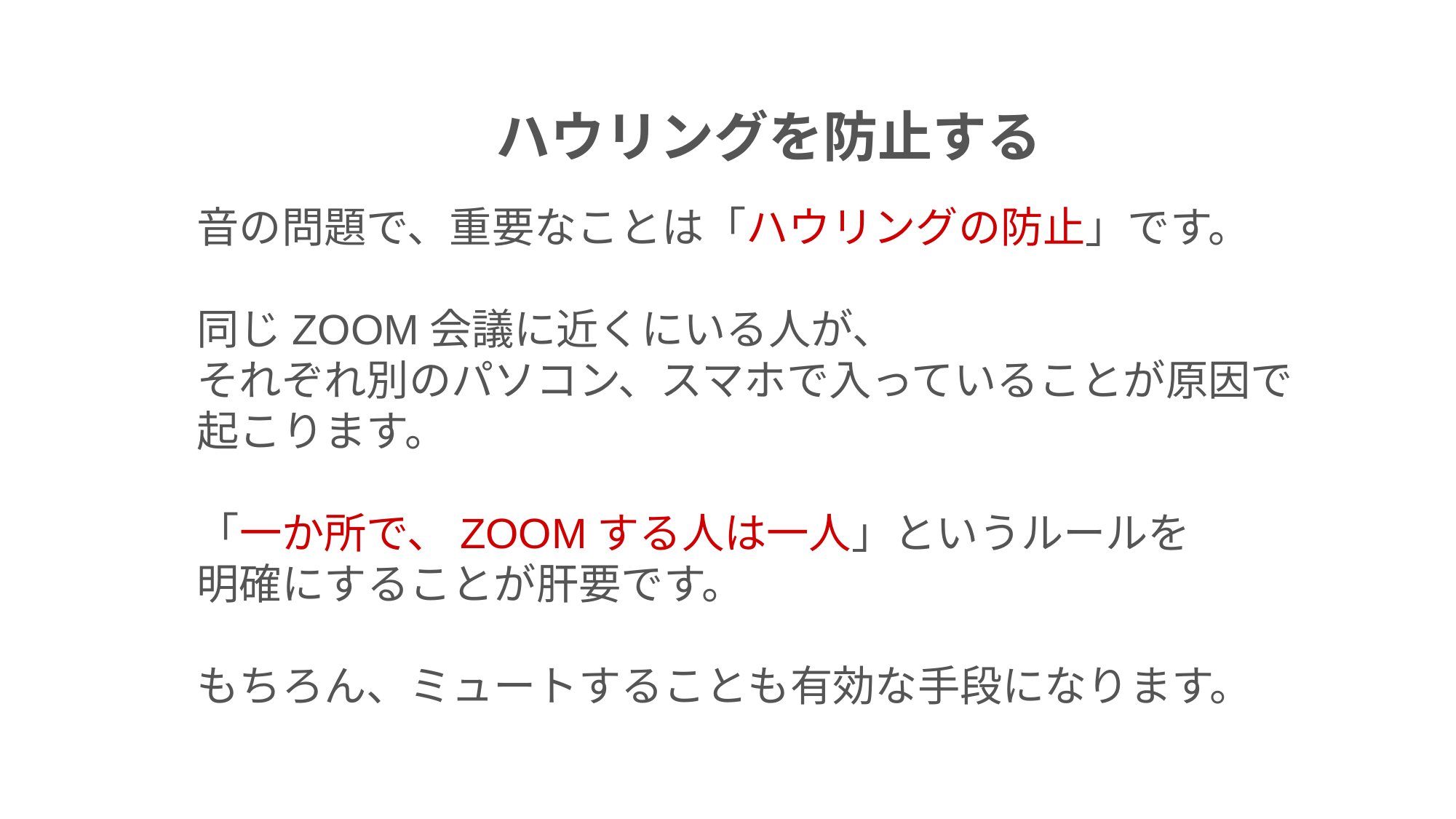

ハウリングを防止する

音の問題で、重要なことは「ハウリングの防止」です。
同じZOOM会議に近くにいる人が、
それぞれ別のパソコン、スマホで入っていることが原因で
起こります。
「一か所で、ZOOMする人は一人」というルールを
明確にすることが肝要です。
もちろん、ミュートすることも有効な手段になります。